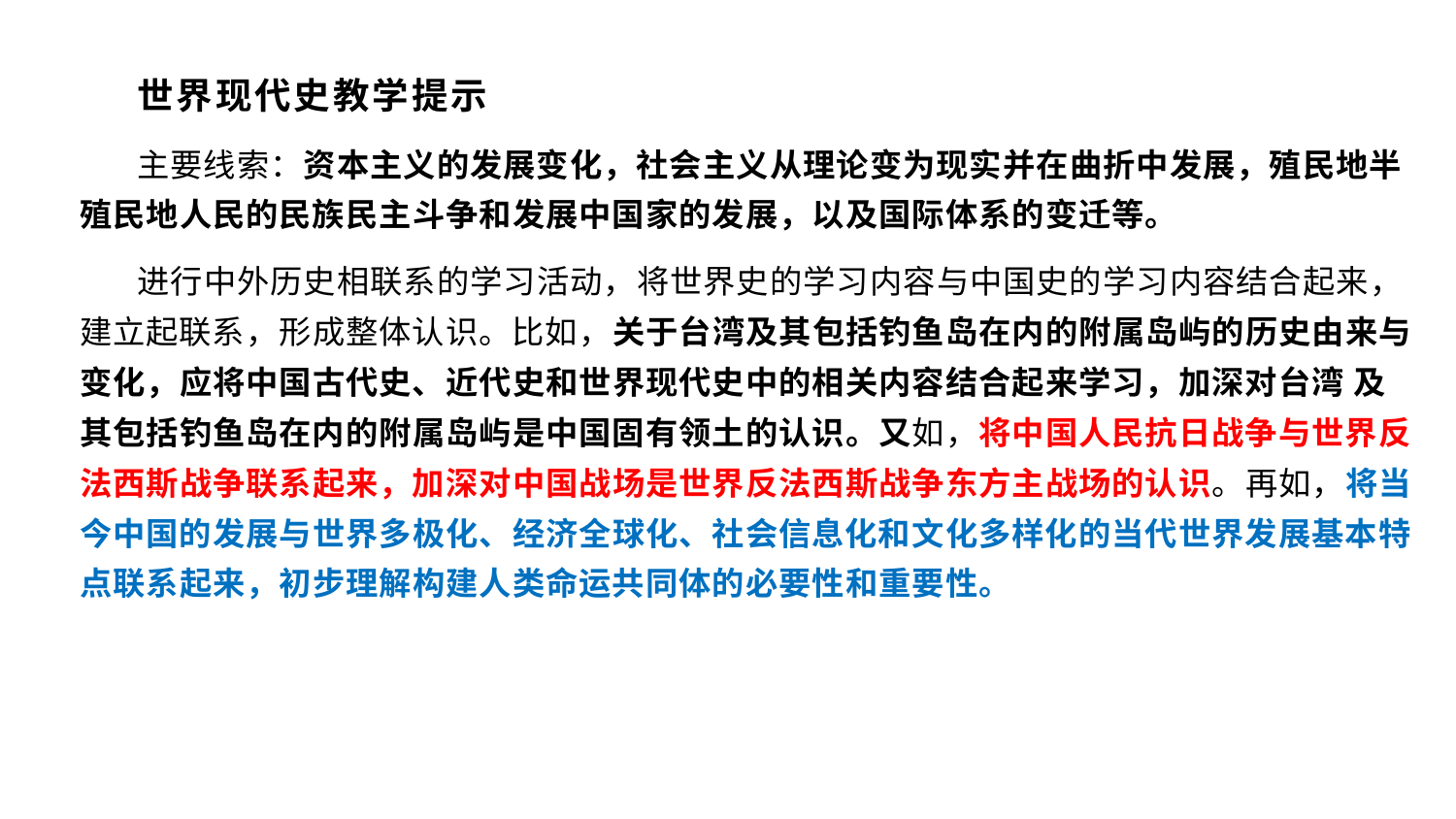

世界现代史教学提示
主要线索：资本主义的发展变化，社会主义从理论变为现实并在曲折中发展，殖民地半殖民地人民的民族民主斗争和发展中国家的发展，以及国际体系的变迁等。
进行中外历史相联系的学习活动，将世界史的学习内容与中国史的学习内容结合起来，建立起联系，形成整体认识。比如，关于台湾及其包括钓鱼岛在内的附属岛屿的历史由来与变化，应将中国古代史、近代史和世界现代史中的相关内容结合起来学习，加深对台湾 及其包括钓鱼岛在内的附属岛屿是中国固有领土的认识。又如，将中国人民抗日战争与世界反法西斯战争联系起来，加深对中国战场是世界反法西斯战争东方主战场的认识。再如，将当今中国的发展与世界多极化、经济全球化、社会信息化和文化多样化的当代世界发展基本特点联系起来，初步理解构建人类命运共同体的必要性和重要性。